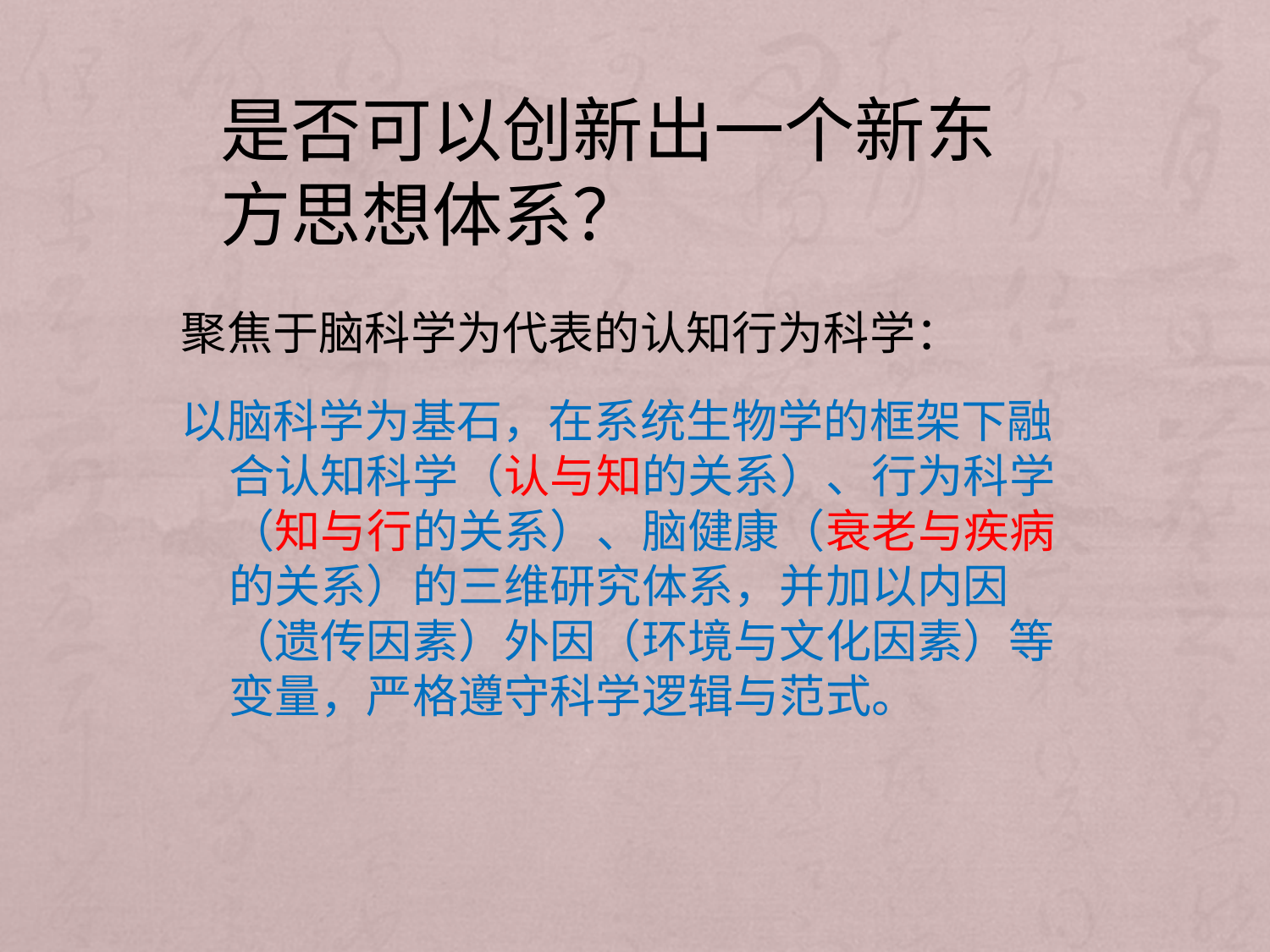

是否可以创新出一个新东方思想体系？
聚焦于脑科学为代表的认知行为科学：

以脑科学为基石，在系统生物学的框架下融合认知科学（认与知的关系）、行为科学（知与行的关系）、脑健康（衰老与疾病的关系）的三维研究体系，并加以内因（遗传因素）外因（环境与文化因素）等变量，严格遵守科学逻辑与范式。